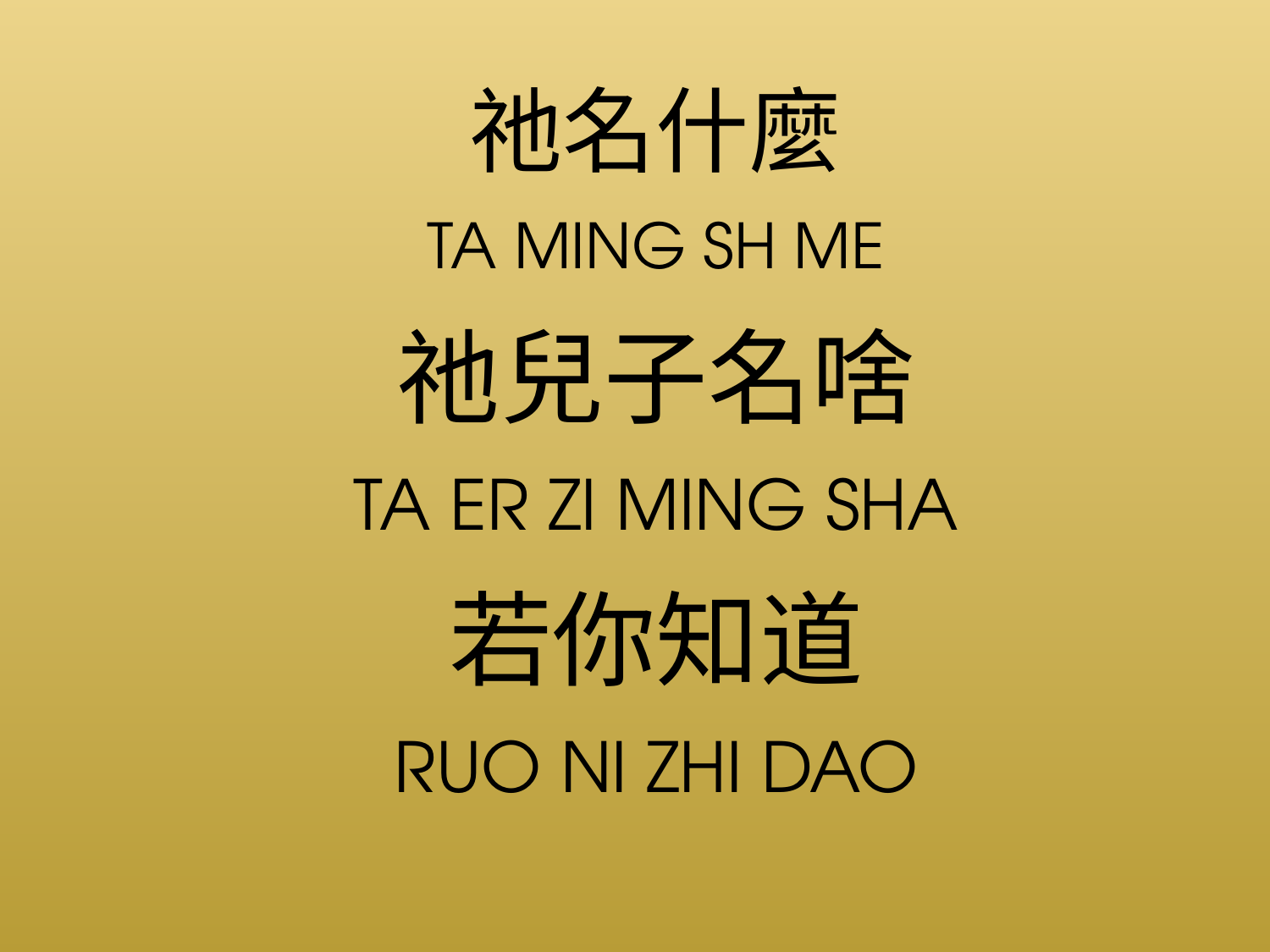

祂名什麼
Ta ming sh me
祂兒子名啥
ta er zi ming sha
若你知道
ruo ni zhi dao